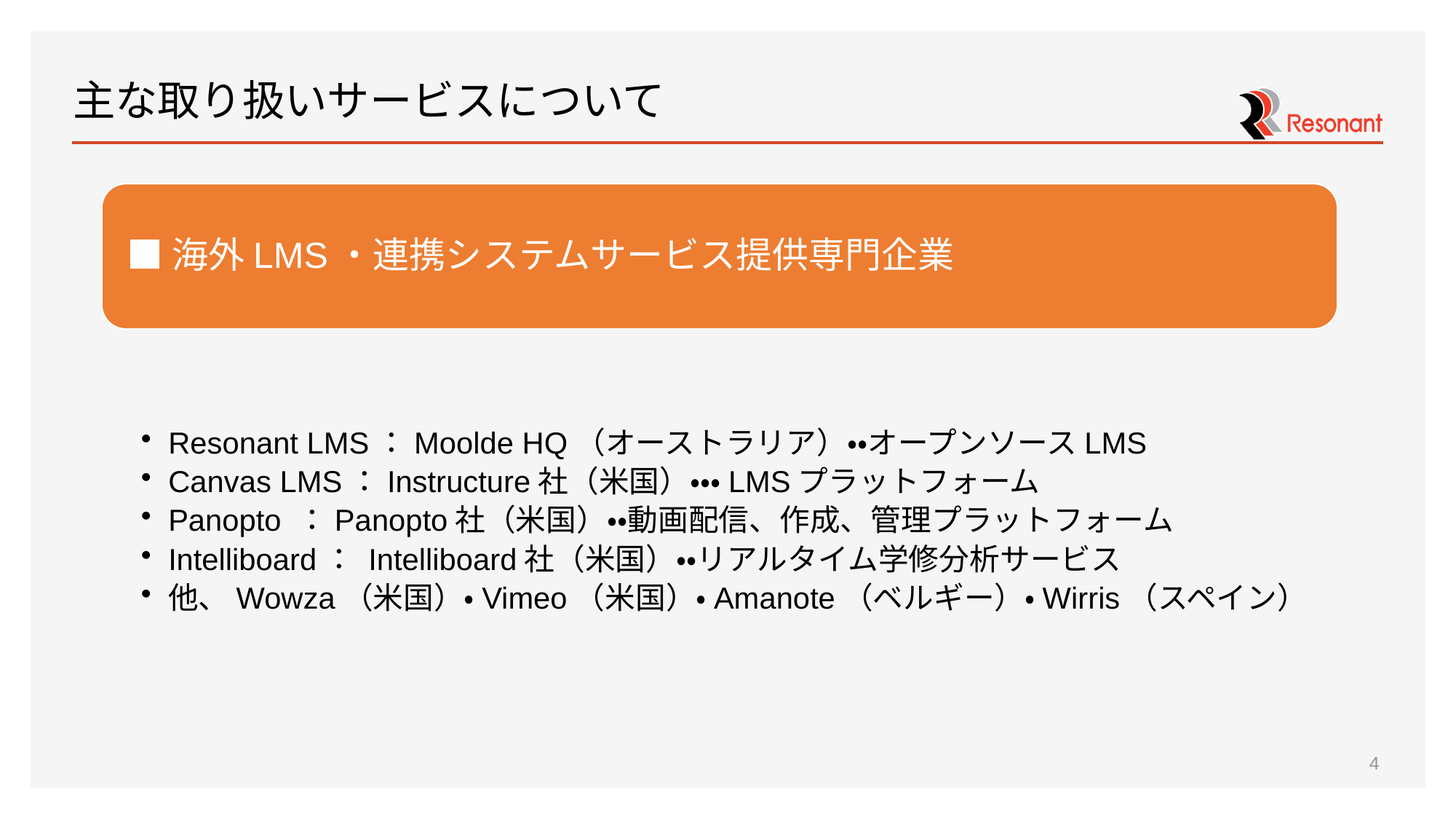

# 主な取り扱いサービスについて
■海外LMS・連携システムサービス提供専門企業
Resonant LMS：Moolde HQ（オーストラリア）・・オープンソースLMS
Canvas LMS：Instructure社（米国）・・・LMSプラットフォーム
Panopto ：Panopto社（米国）・・動画配信、作成、管理プラットフォーム
Intelliboard： Intelliboard社（米国）・・リアルタイム学修分析サービス
他、Wowza（米国）・Vimeo（米国）・Amanote（ベルギー）・Wirris（スペイン）
4